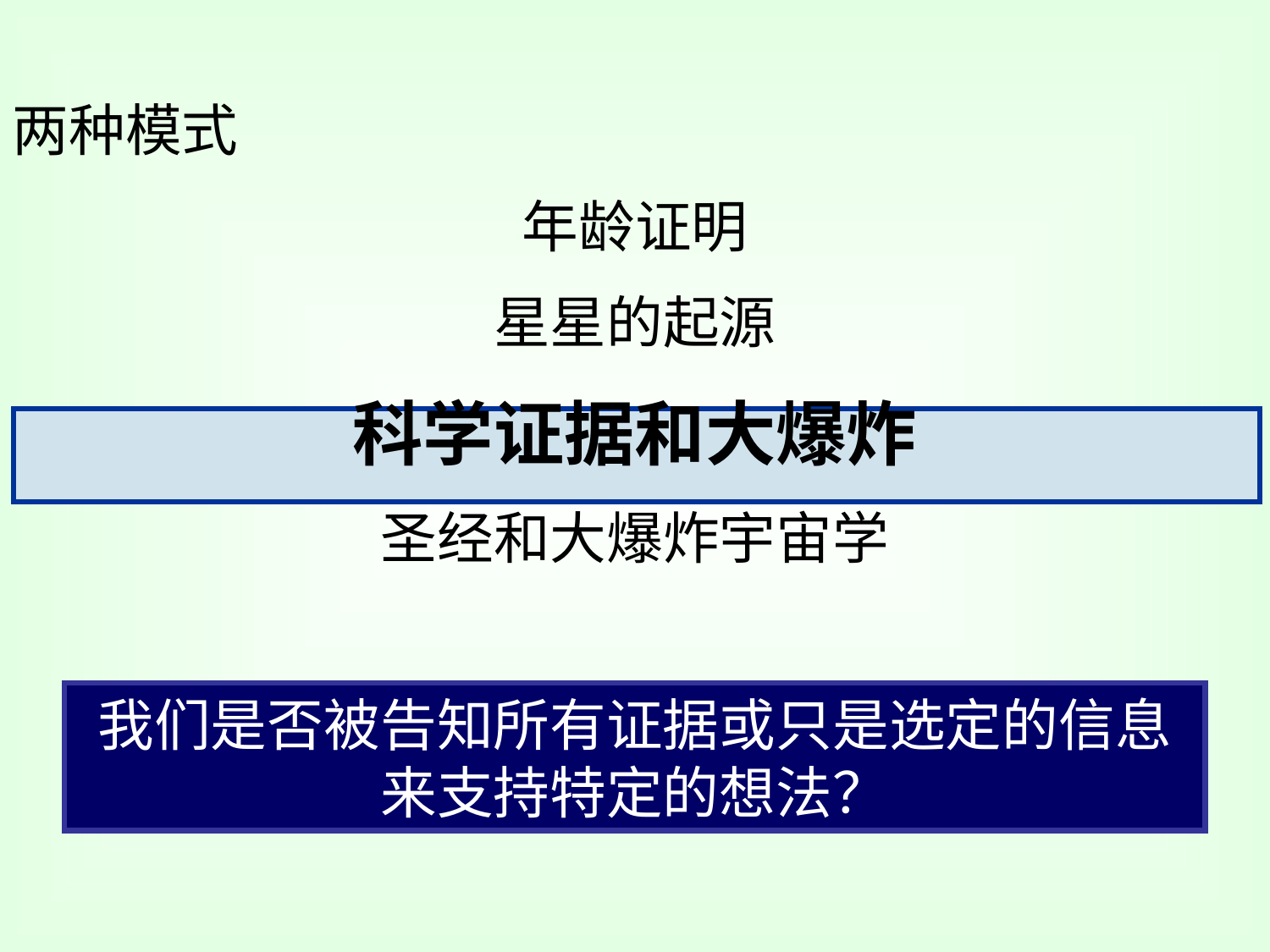

两种模式
年龄证明
星星的起源
科学证据和大爆炸
圣经和大爆炸宇宙学

我们是否被告知所有证据或只是选定的信息来支持特定的想法？